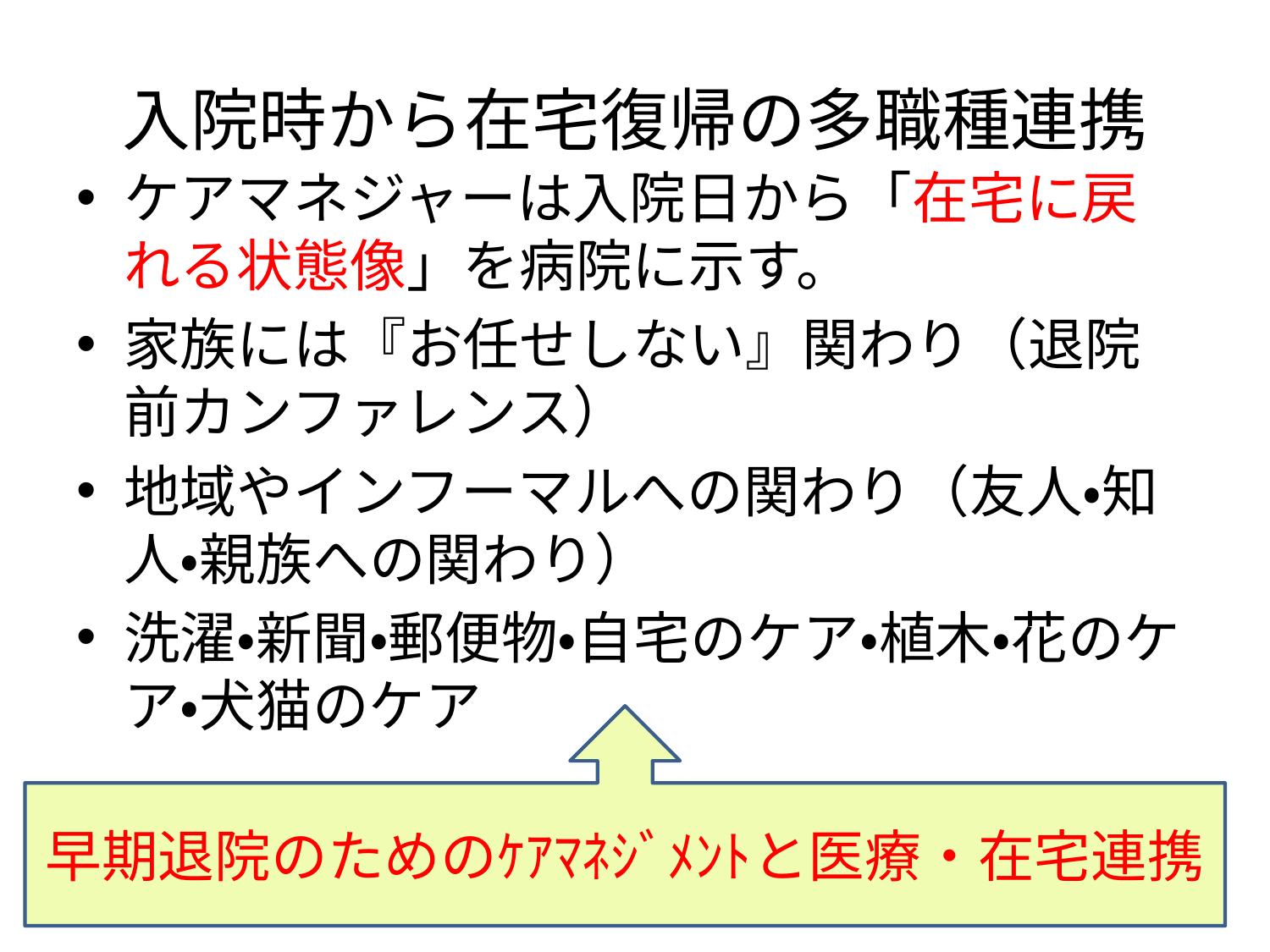

# 入院時から在宅復帰の多職種連携
ケアマネジャーは入院日から「在宅に戻れる状態像」を病院に示す。
家族には『お任せしない』関わり（退院前カンファレンス）
地域やインフーマルへの関わり（友人・知人・親族への関わり）
洗濯・新聞・郵便物・自宅のケア・植木・花のケア・犬猫のケア
早期退院のためのｹｱﾏﾈｼﾞﾒﾝﾄと医療・在宅連携